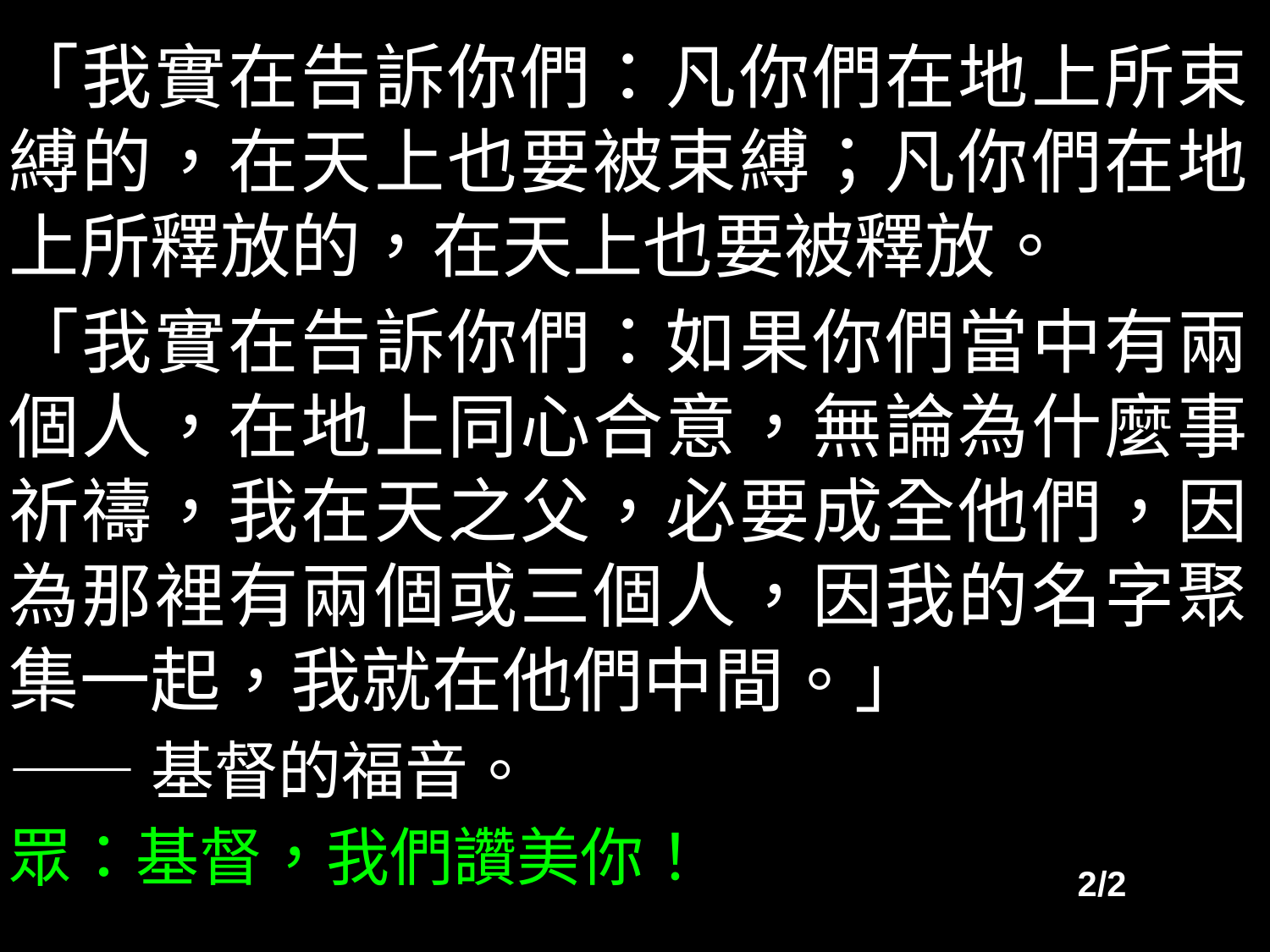

「我實在告訴你們：凡你們在地上所束縛的，在天上也要被束縛；凡你們在地上所釋放的，在天上也要被釋放。
「我實在告訴你們：如果你們當中有兩個人，在地上同心合意，無論為什麼事祈禱，我在天之父，必要成全他們，因為那裡有兩個或三個人，因我的名字聚集一起，我就在他們中間。」
——基督的福音。
眾：基督，我們讚美你！

2/2